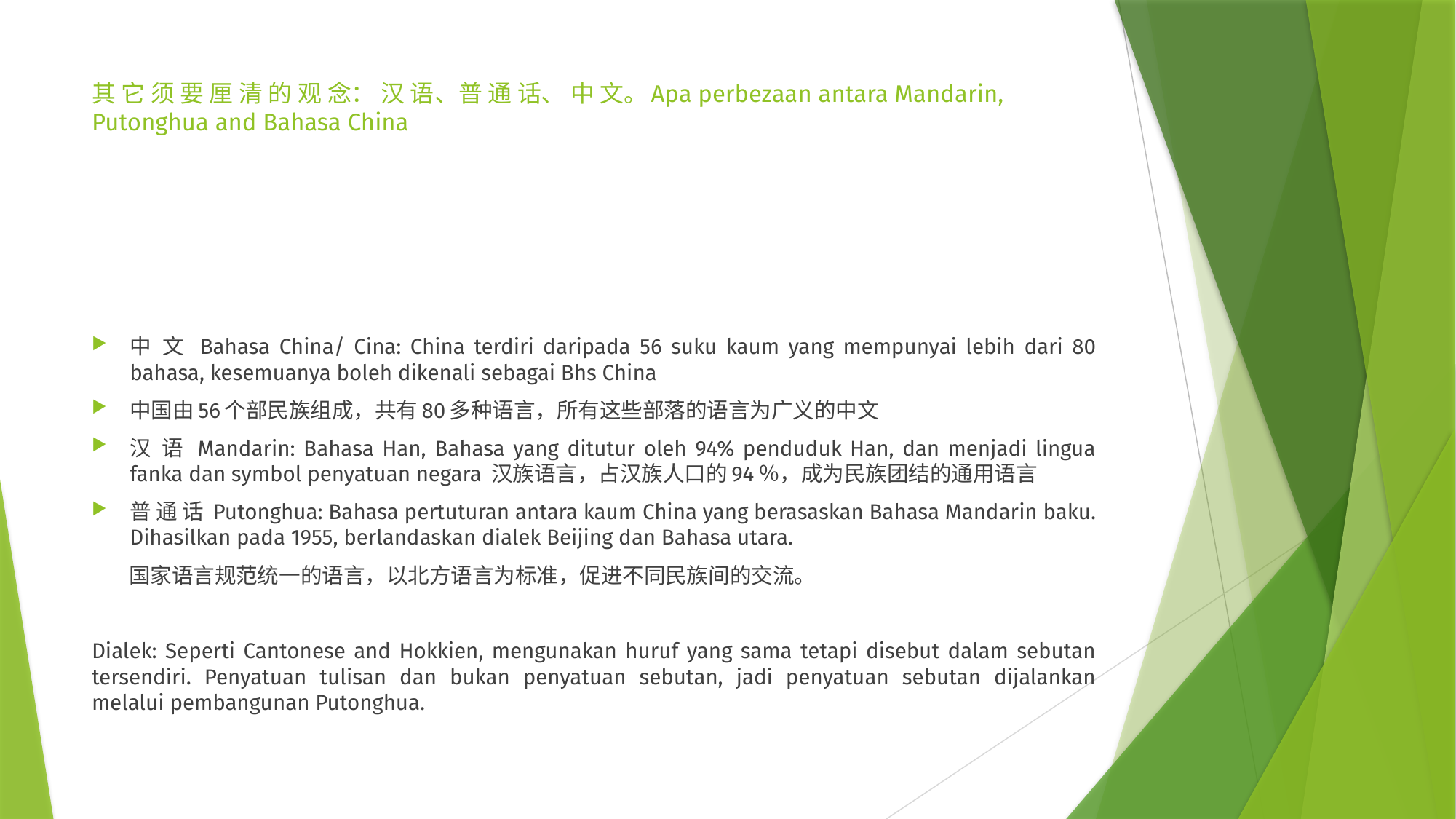

# 其 它 须 要 厘 清 的 观 念： 汉 语、普 通 话、 中 文。Apa perbezaan antara Mandarin, Putonghua and Bahasa China

中 文 Bahasa China/ Cina: China terdiri daripada 56 suku kaum yang mempunyai lebih dari 80 bahasa, kesemuanya boleh dikenali sebagai Bhs China
中国由56个部民族组成，共有80多种语言，所有这些部落的语言为广义的中文
汉 语 Mandarin: Bahasa Han, Bahasa yang ditutur oleh 94% penduduk Han, dan menjadi lingua fanka dan symbol penyatuan negara 汉族语言，占汉族人口的94％，成为民族团结的通用语言
普 通 话 Putonghua: Bahasa pertuturan antara kaum China yang berasaskan Bahasa Mandarin baku. Dihasilkan pada 1955, berlandaskan dialek Beijing dan Bahasa utara.
       国家语言规范统一的语言，以北方语言为标准，促进不同民族间的交流。

Dialek: Seperti Cantonese and Hokkien, mengunakan huruf yang sama tetapi disebut dalam sebutan tersendiri. Penyatuan tulisan dan bukan penyatuan sebutan, jadi penyatuan sebutan dijalankan melalui pembangunan Putonghua.